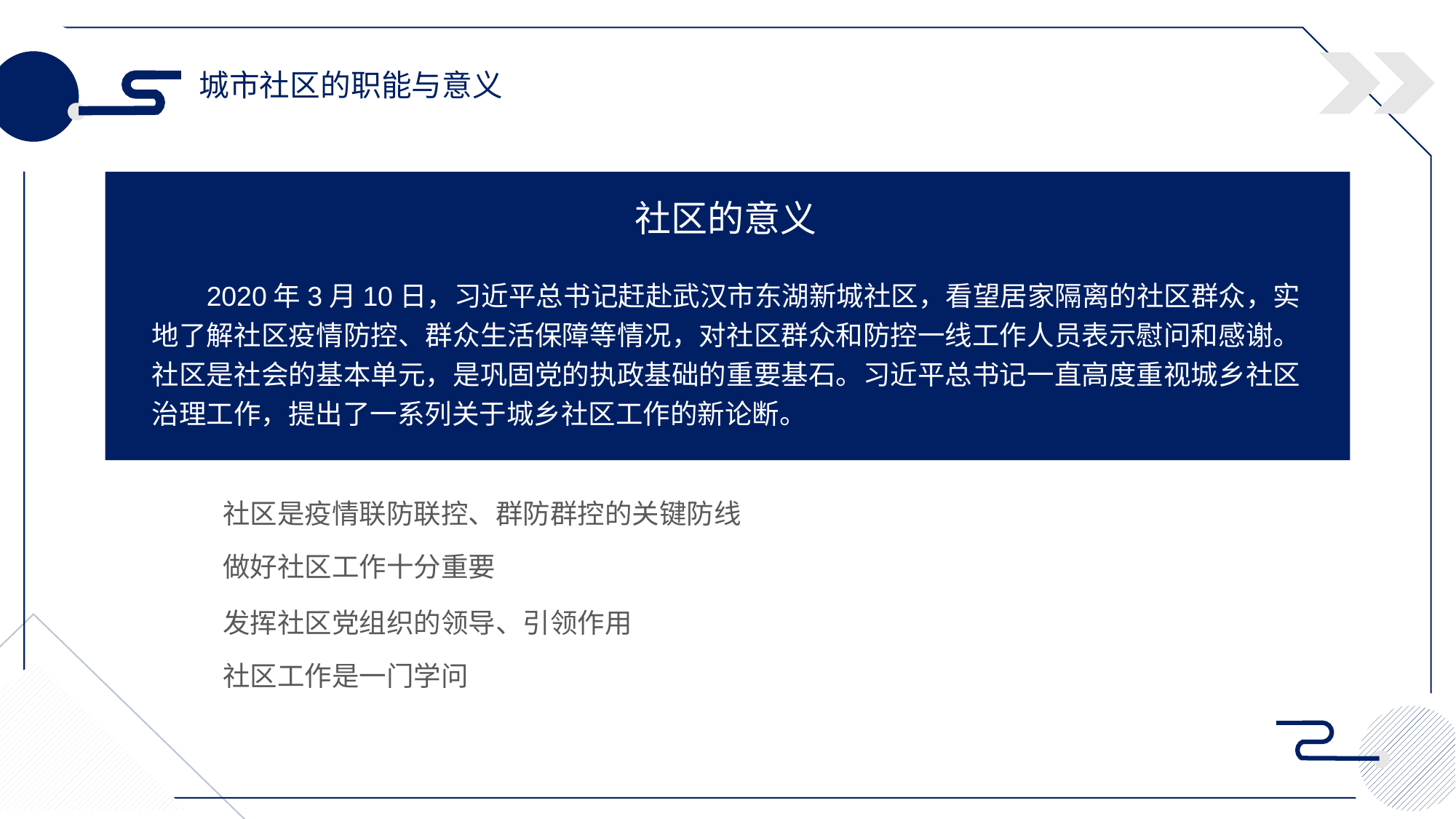

城市社区的职能与意义

社区的意义

2020年3月10日，习近平总书记赶赴武汉市东湖新城社区，看望居家隔离的社区群众，实地了解社区疫情防控、群众生活保障等情况，对社区群众和防控一线工作人员表示慰问和感谢。社区是社会的基本单元，是巩固党的执政基础的重要基石。习近平总书记一直高度重视城乡社区治理工作，提出了一系列关于城乡社区工作的新论断。
社区是疫情联防联控、群防群控的关键防线
做好社区工作十分重要
发挥社区党组织的领导、引领作用
社区工作是一门学问